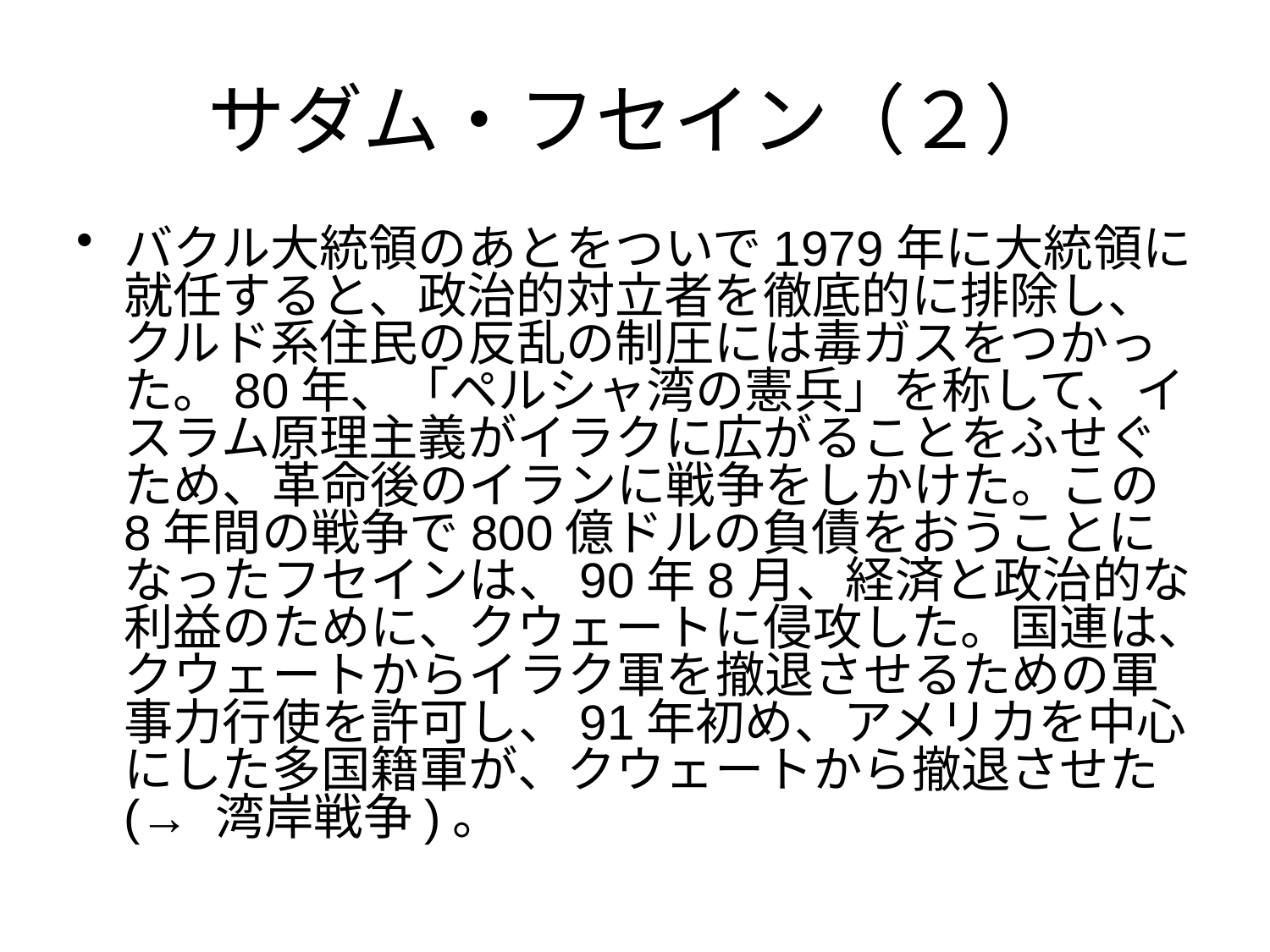

# サダム・フセイン（２）
バクル大統領のあとをついで1979年に大統領に就任すると、政治的対立者を徹底的に排除し、クルド系住民の反乱の制圧には毒ガスをつかった。80年、「ペルシャ湾の憲兵」を称して、イスラム原理主義がイラクに広がることをふせぐため、革命後のイランに戦争をしかけた。この8年間の戦争で800億ドルの負債をおうことになったフセインは、90年8月、経済と政治的な利益のために、クウェートに侵攻した。国連は、クウェートからイラク軍を撤退させるための軍事力行使を許可し、91年初め、アメリカを中心にした多国籍軍が、クウェートから撤退させた(→ 湾岸戦争)。